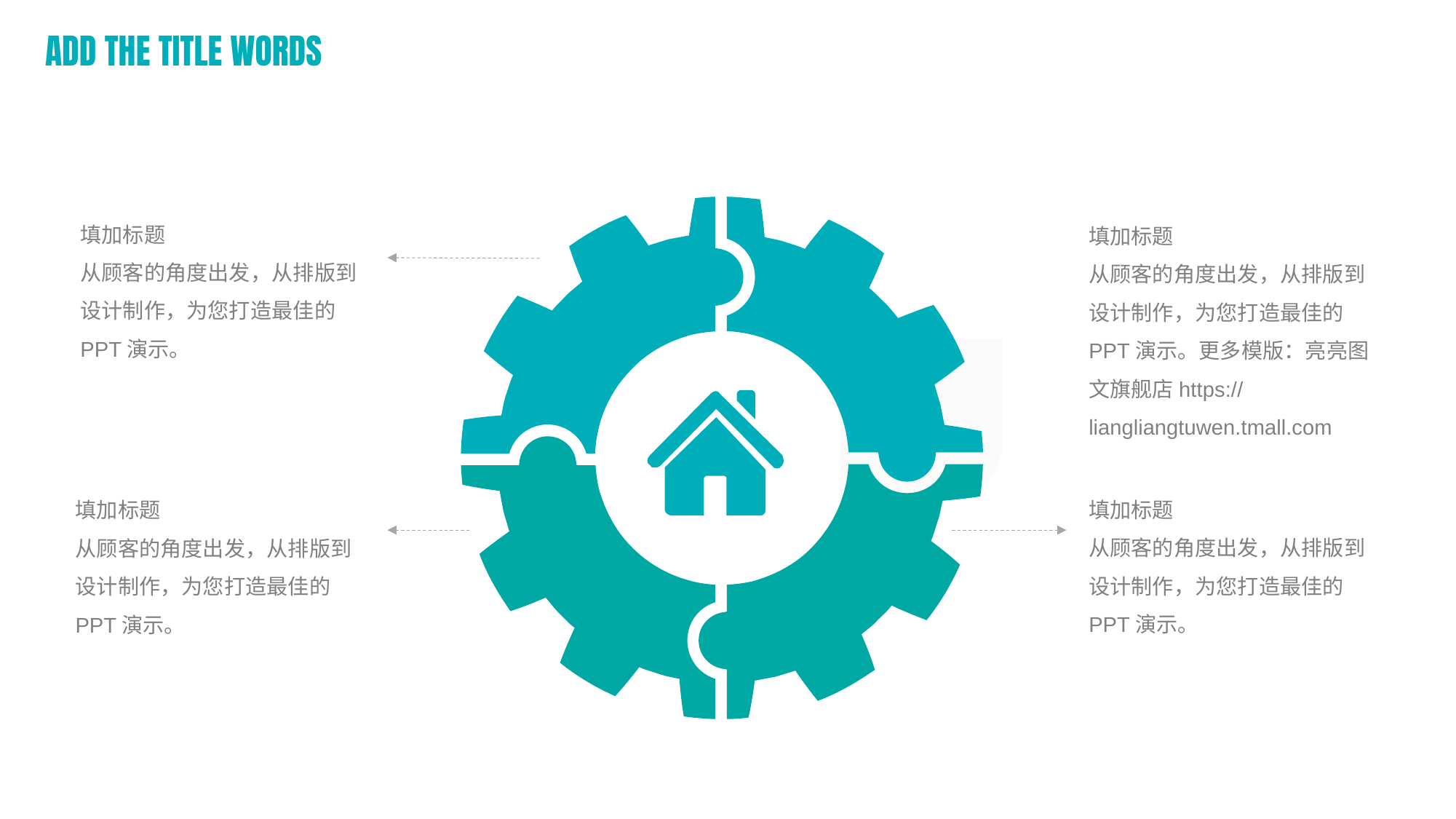

ADD THE TITLE WORDS

填加标题
从顾客的角度出发，从排版到设计制作，为您打造最佳的PPT演示。
填加标题
从顾客的角度出发，从排版到设计制作，为您打造最佳的PPT演示。更多模版：亮亮图文旗舰店https://liangliangtuwen.tmall.com

填加标题
从顾客的角度出发，从排版到设计制作，为您打造最佳的PPT演示。
填加标题
从顾客的角度出发，从排版到设计制作，为您打造最佳的PPT演示。